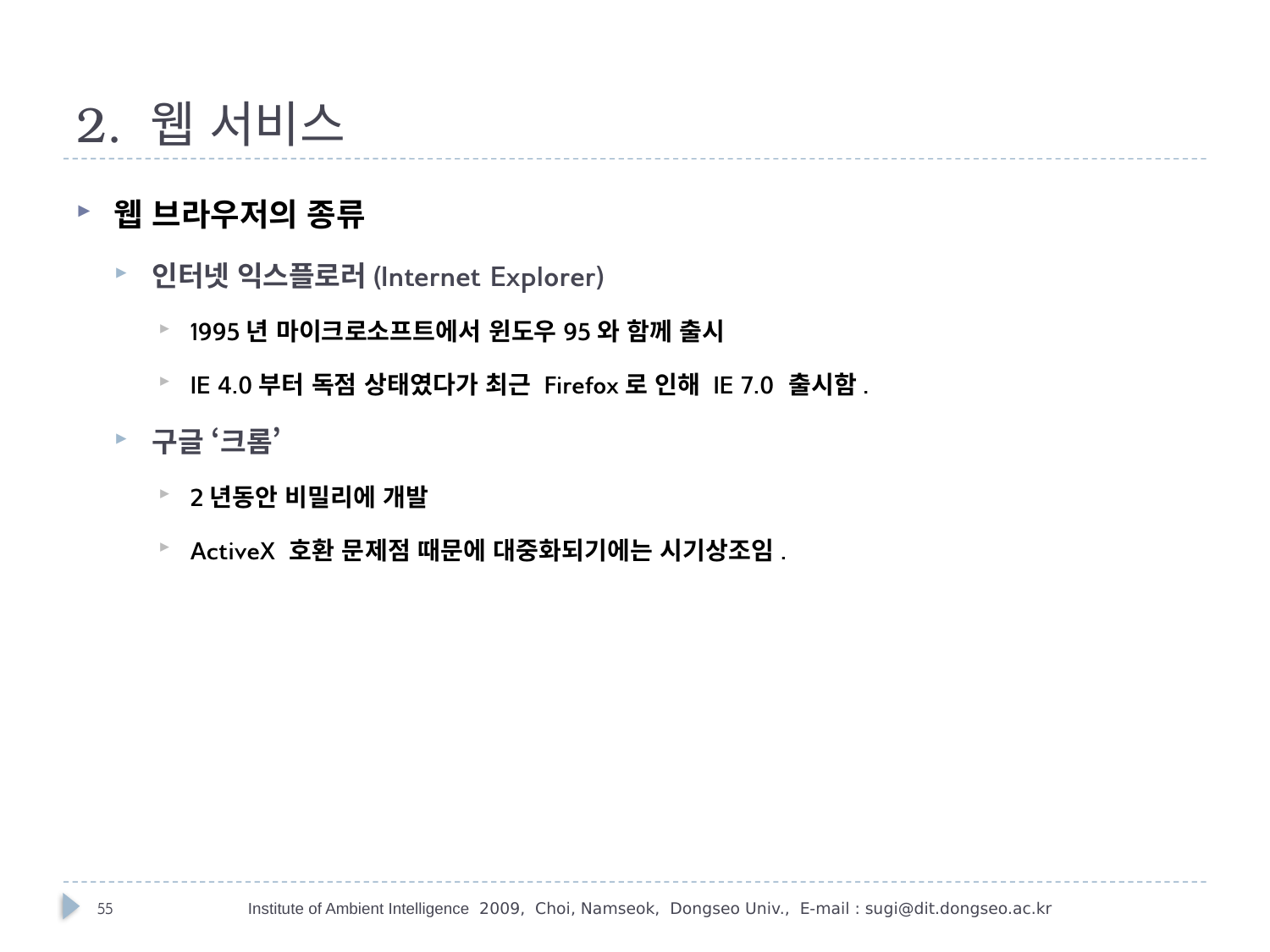

# 2. 웹 서비스
웹 브라우저의 종류
인터넷 익스플로러(Internet Explorer)
1995년 마이크로소프트에서 윈도우95와 함께 출시
IE 4.0부터 독점 상태였다가 최근 Firefox로 인해 IE 7.0 출시함.
구글 ‘크롬’
2년동안 비밀리에 개발
ActiveX 호환 문제점 때문에 대중화되기에는 시기상조임.